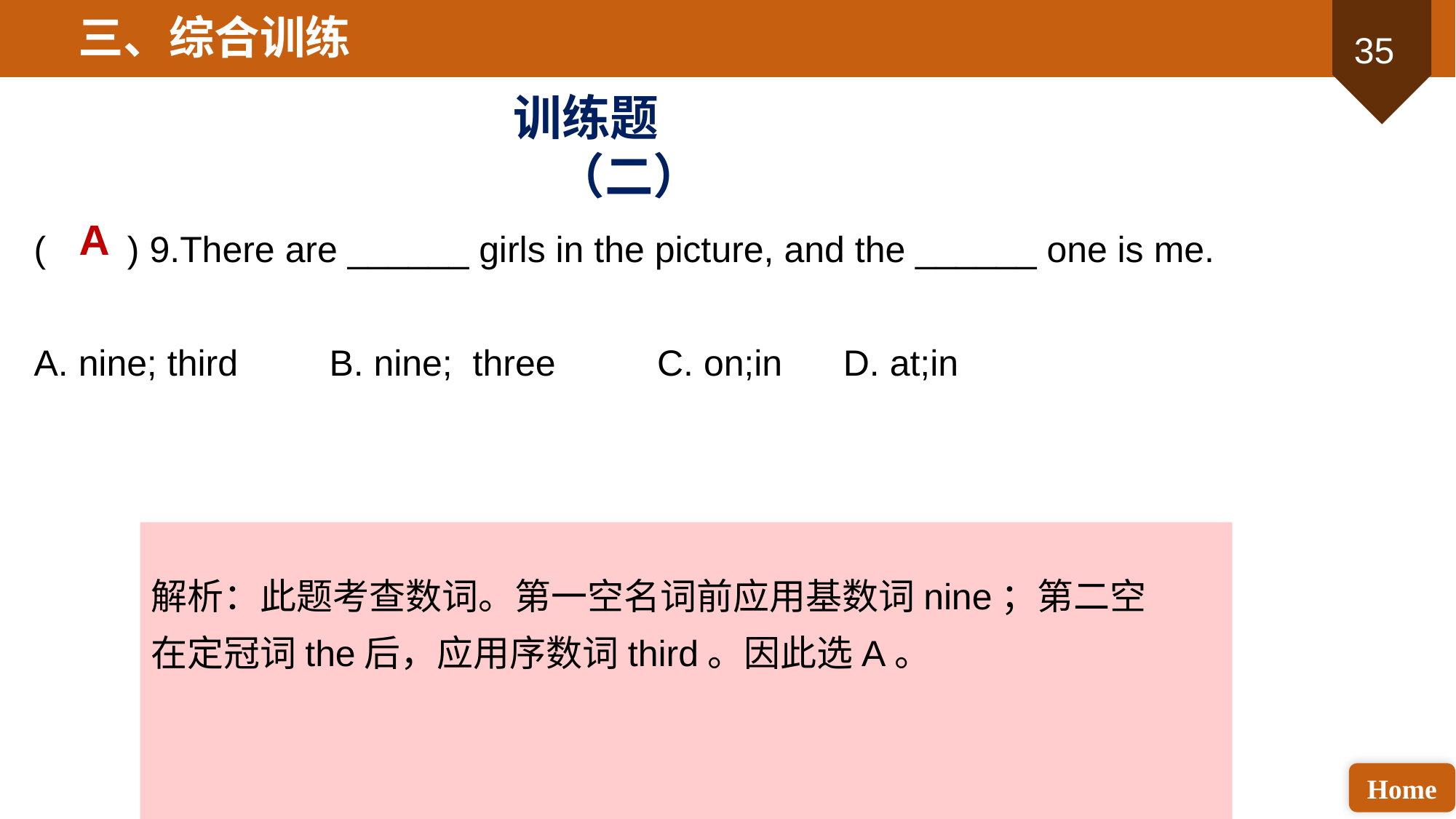

三、综合训练
训练题（二）
A
(        ) 9.There are ______ girls in the picture, and the ______ one is me.

A. nine; third         B. nine;  three          C. on;in      D. at;in

解析：此题考查数词。第一空名词前应用基数词nine；第二空在定冠词the后，应用序数词third。因此选A。